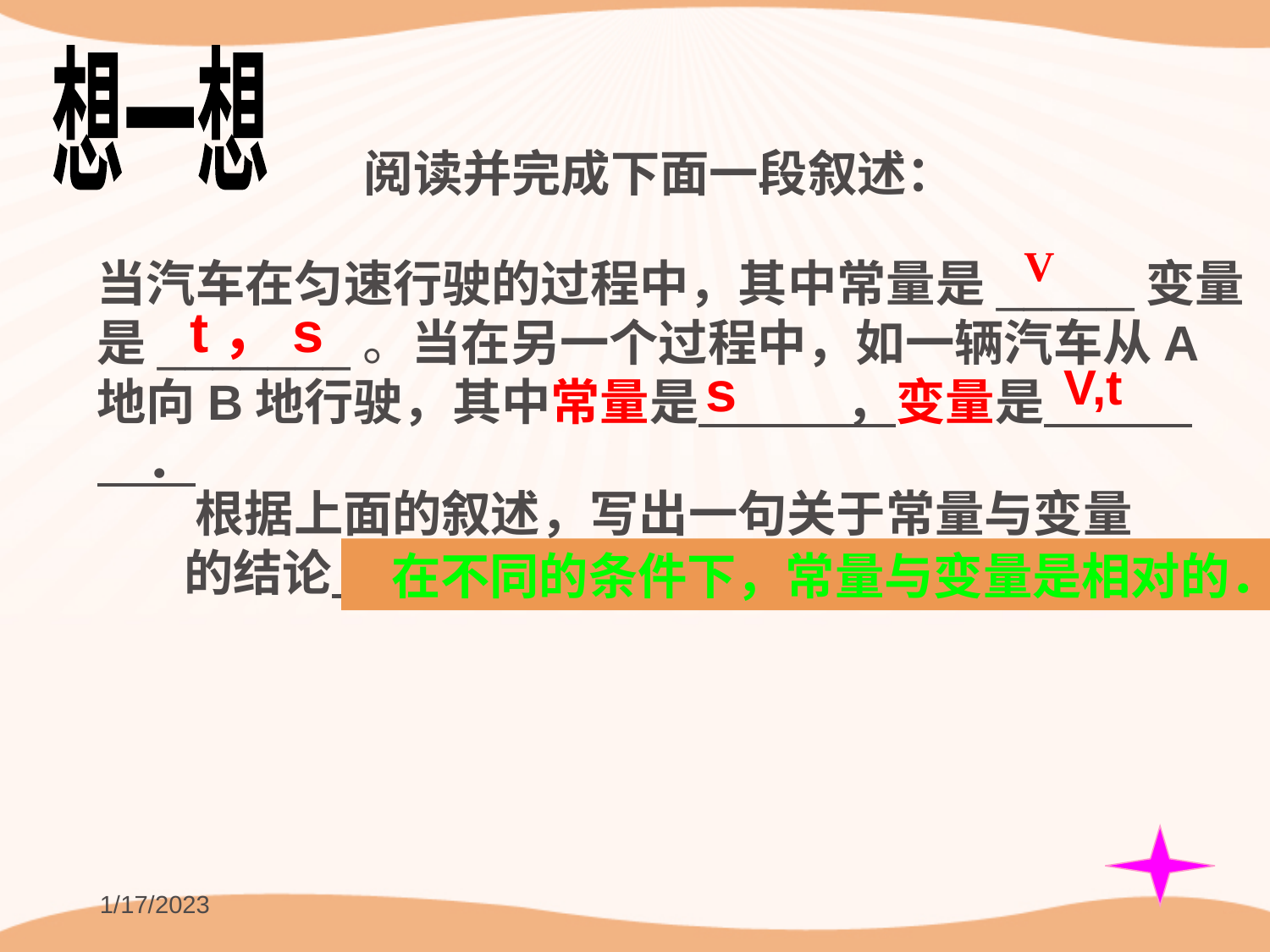

想一想
阅读并完成下面一段叙述：
V
当汽车在匀速行驶的过程中，其中常量是_____变量是_______。当在另一个过程中，如一辆汽车从A地向B地行驶，其中常量是　　　，变量是　　　　．

t，s
s
V,t
根据上面的叙述，写出一句关于常量与变量的结论　　　　　　　　　　　　	　　　．
在不同的条件下，常量与变量是相对的．

1/17/2023